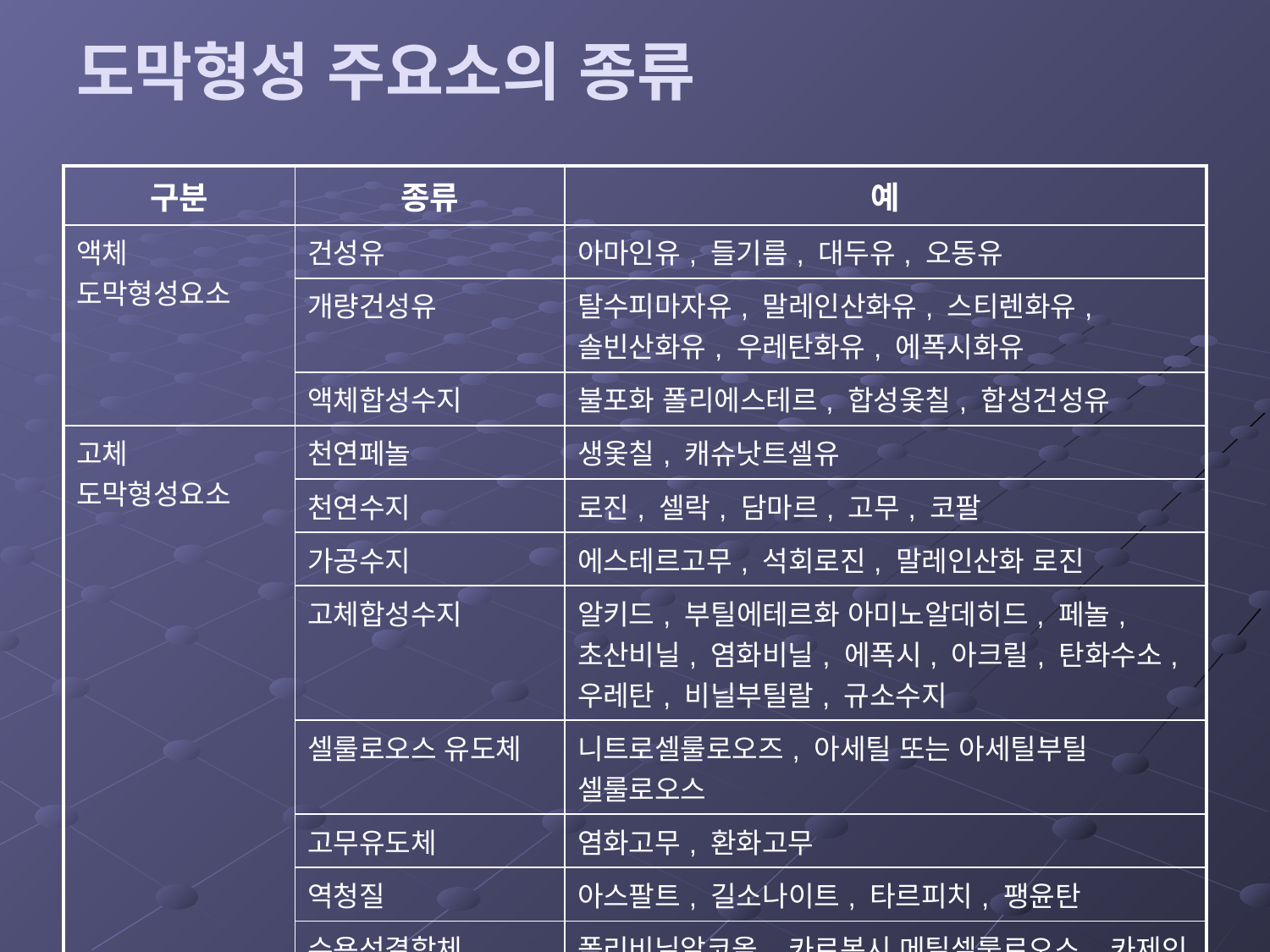

# 도막형성 주요소의 종류
| 구분 | 종류 | 예 |
| --- | --- | --- |
| 액체 도막형성요소 | 건성유 | 아마인유, 들기름, 대두유, 오동유 |
|  | 개량건성유 | 탈수피마자유, 말레인산화유, 스티렌화유, 솔빈산화유, 우레탄화유, 에폭시화유 |
|  | 액체합성수지 | 불포화 폴리에스테르, 합성옻칠, 합성건성유 |
| 고체 도막형성요소 | 천연페놀 | 생옻칠, 캐슈낫트셀유 |
|  | 천연수지 | 로진, 셀락, 담마르, 고무, 코팔 |
|  | 가공수지 | 에스테르고무, 석회로진, 말레인산화 로진 |
|  | 고체합성수지 | 알키드, 부틸에테르화 아미노알데히드, 페놀, 초산비닐, 염화비닐, 에폭시, 아크릴, 탄화수소, 우레탄, 비닐부틸랄, 규소수지 |
|  | 셀룰로오스 유도체 | 니트로셀룰로오즈, 아세틸 또는 아세틸부틸 셀룰로오스 |
|  | 고무유도체 | 염화고무, 환화고무 |
|  | 역청질 | 아스팔트, 길소나이트, 타르피치, 팽윤탄 |
|  | 수용성결합체 | 폴리비닐알코올, 카르복시 메틸셀룰로오스, 카제인 수용성전분 |